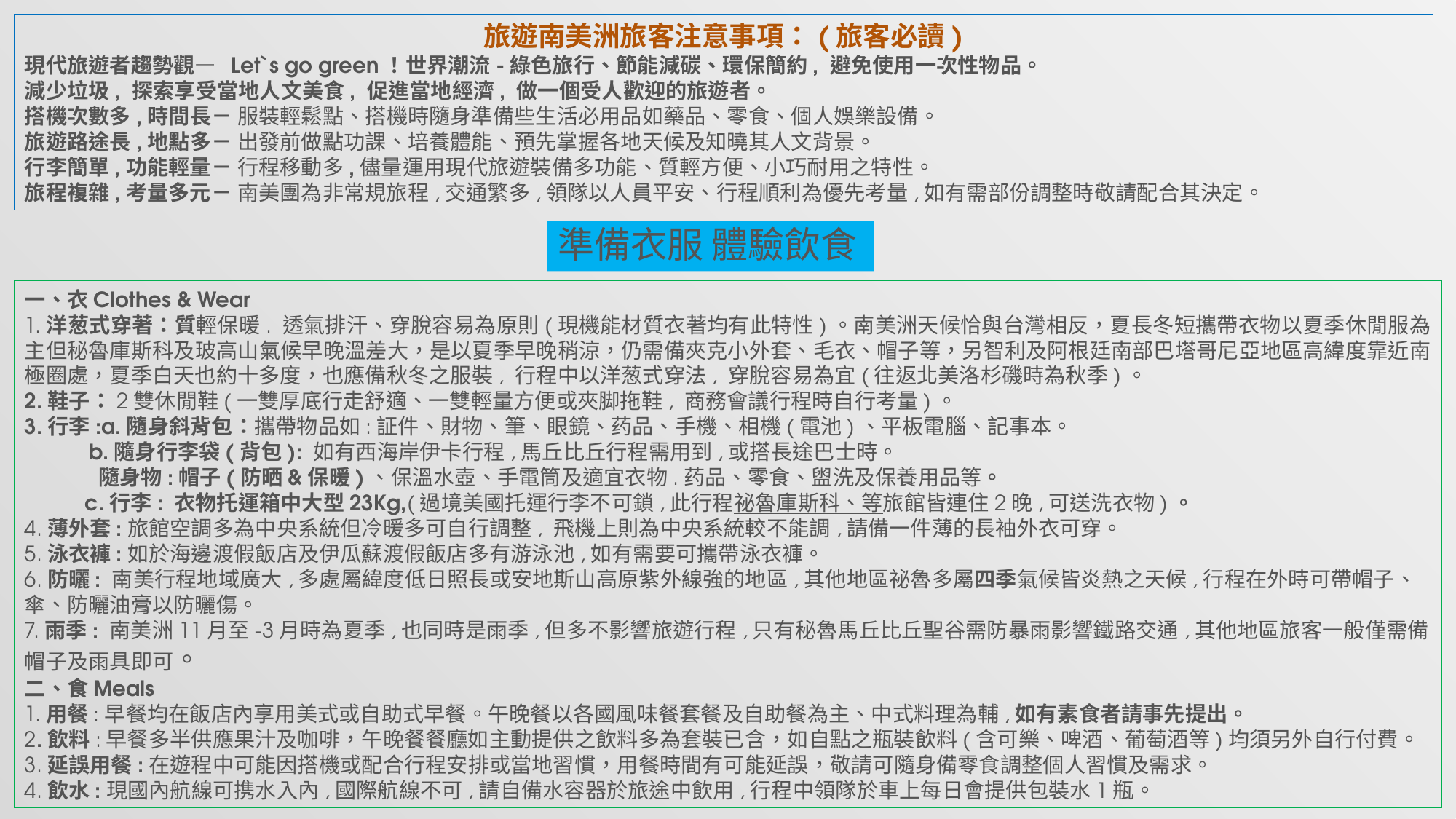

旅遊南美洲旅客注意事項：(旅客必讀)
現代旅遊者趨勢觀—  Let`s go green！世界潮流-綠色旅行、節能減碳、環保簡約, 避免使用一次性物品。
減少垃圾, 探索享受當地人文美食, 促進當地經濟, 做一個受人歡迎的旅遊者。
搭機次數多,時間長－ 服裝輕鬆點、搭機時隨身準備些生活必用品如藥品、零食、個人娛樂設備。
旅遊路途長,地點多－ 出發前做點功課、培養體能、預先掌握各地天候及知曉其人文背景。
行李簡單,功能輕量－ 行程移動多,儘量運用現代旅遊裝備多功能、質輕方便、小巧耐用之特性。
旅程複雜,考量多元－ 南美團為非常規旅程,交通繁多,領隊以人員平安、行程順利為優先考量,如有需部份調整時敬請配合其決定。
一、衣Clothes & Wear
1.洋葱式穿著：質輕保暖. 透氣排汗、穿脫容易為原則(現機能材質衣著均有此特性)。南美洲天候恰與台灣相反，夏長冬短攜帶衣物以夏季休閒服為主但秘魯庫斯科及玻高山氣候早晚溫差大，是以夏季早晚稍涼，仍需備夾克小外套、毛衣、帽子等，另智利及阿根廷南部巴塔哥尼亞地區高緯度靠近南極圈處，夏季白天也約十多度，也應備秋冬之服裝, 行程中以洋葱式穿法, 穿脫容易為宜(往返北美洛杉磯時為秋季)。
2.鞋子：2雙休閒鞋(一雙厚底行走舒適、一雙輕量方便或夾脚拖鞋, 商務會議行程時自行考量)。
3.行李:a.隨身斜背包：攜帶物品如:証件、財物、筆、眼鏡、药品、手機、相機(電池)、平板電腦、記事本。
           b.隨身行李袋(背包): 如有西海岸伊卡行程,馬丘比丘行程需用到,或搭長途巴士時。
              隨身物:帽子(防晒&保暖)、保溫水壺、手電筒及適宜衣物.药品、零食、盥洗及保養用品等。
          c.行李: 衣物托運箱中大型23Kg,(過境美國托運行李不可鎖,此行程祕魯庫斯科、等旅館皆連住2晚,可送洗衣物)。
4.薄外套:旅館空調多為中央系統但冷暖多可自行調整, 飛機上則為中央系統較不能調,請備一件薄的長袖外衣可穿。
5.泳衣褲:如於海邊渡假飯店及伊瓜蘇渡假飯店多有游泳池,如有需要可攜帶泳衣褲。
6.防曬: 南美行程地域廣大,多處屬緯度低日照長或安地斯山高原紫外線強的地區,其他地區祕魯多屬四季氣候皆炎熱之天候,行程在外時可帶帽子、傘、防曬油膏以防曬傷。
7.雨季: 南美洲11月至-3月時為夏季,也同時是雨季,但多不影響旅遊行程,只有秘魯馬丘比丘聖谷需防暴雨影響鐵路交通,其他地區旅客一般僅需備帽子及雨具即可。
二、食Meals
1.用餐:早餐均在飯店內享用美式或自助式早餐。午晚餐以各國風味餐套餐及自助餐為主、中式料理為輔,如有素食者請事先提出。
2.飲料:早餐多半供應果汁及咖啡，午晚餐餐廳如主動提供之飲料多為套裝已含，如自點之瓶裝飲料(含可樂、啤酒、葡萄酒等)均須另外自行付費。
3.延誤用餐:在遊程中可能因搭機或配合行程安排或當地習慣，用餐時間有可能延誤，敬請可隨身備零食調整個人習慣及需求。
4.飲水:現國內航線可携水入內,國際航線不可,請自備水容器於旅途中飲用,行程中領隊於車上每日會提供包裝水1瓶。
準備衣服 體驗飲食